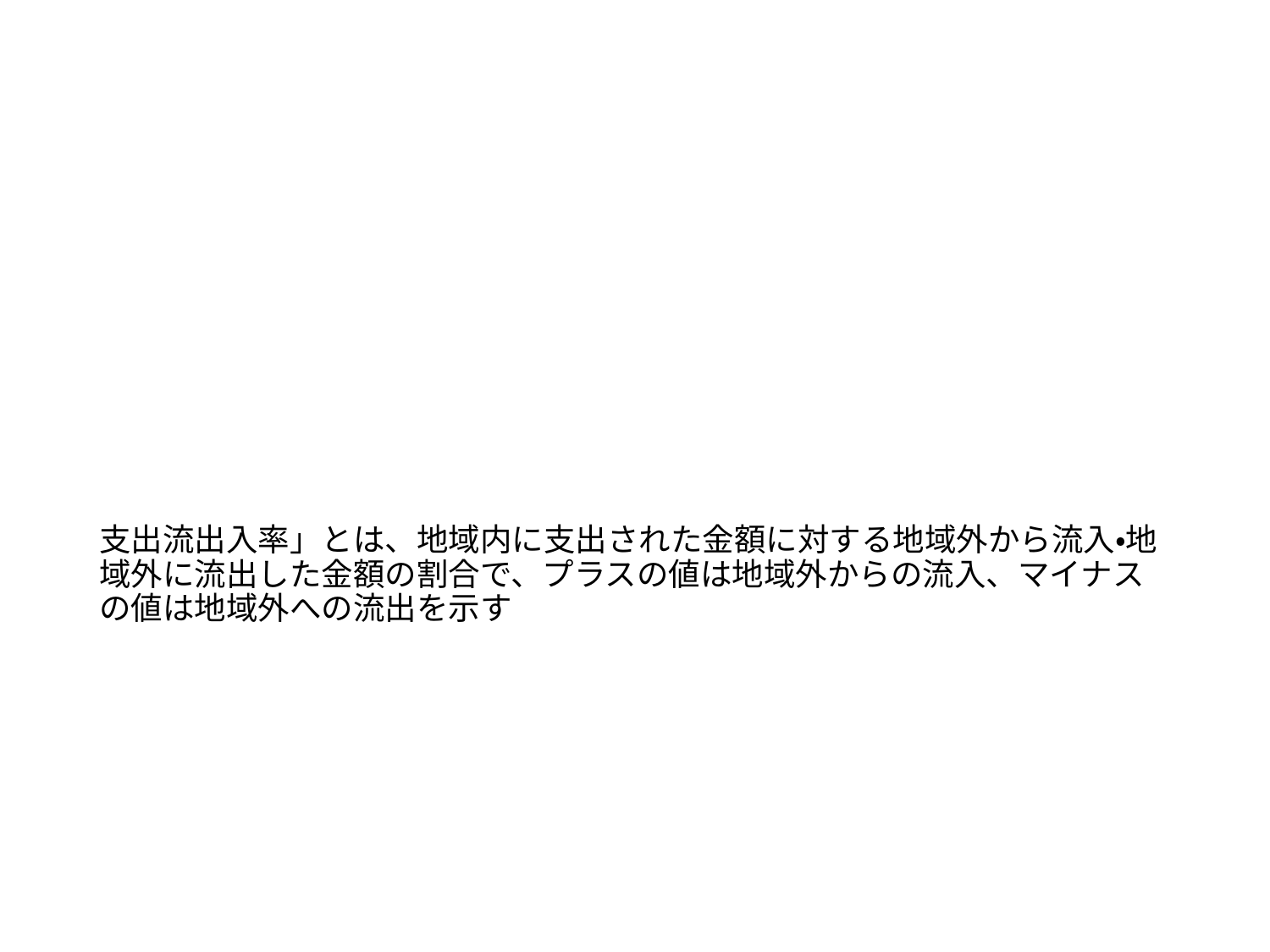

# 支出流出入率」とは、地域内に支出された金額に対する地域外から流入・地域外に流出した金額の割合で、プラスの値は地域外からの流入、マイナスの値は地域外への流出を示す